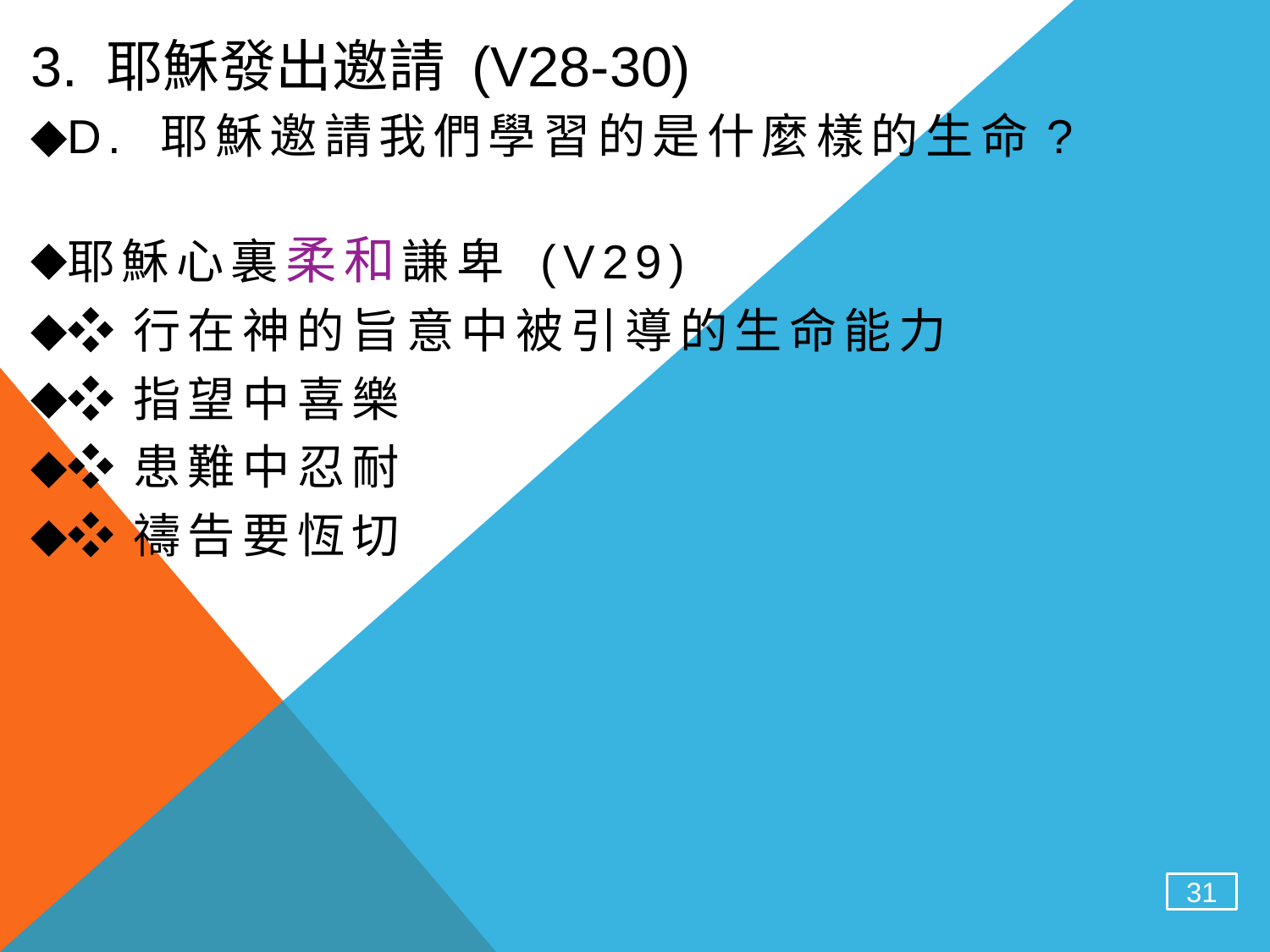

# 3. 耶穌發出邀請 (v28-30)
d. 耶穌邀請我們學習的是什麼樣的生命?

耶穌心裏柔和謙卑 (v29)
❖行在神的旨意中被引導的生命能力
❖指望中喜樂
❖患難中忍耐
❖禱告要恆切
31